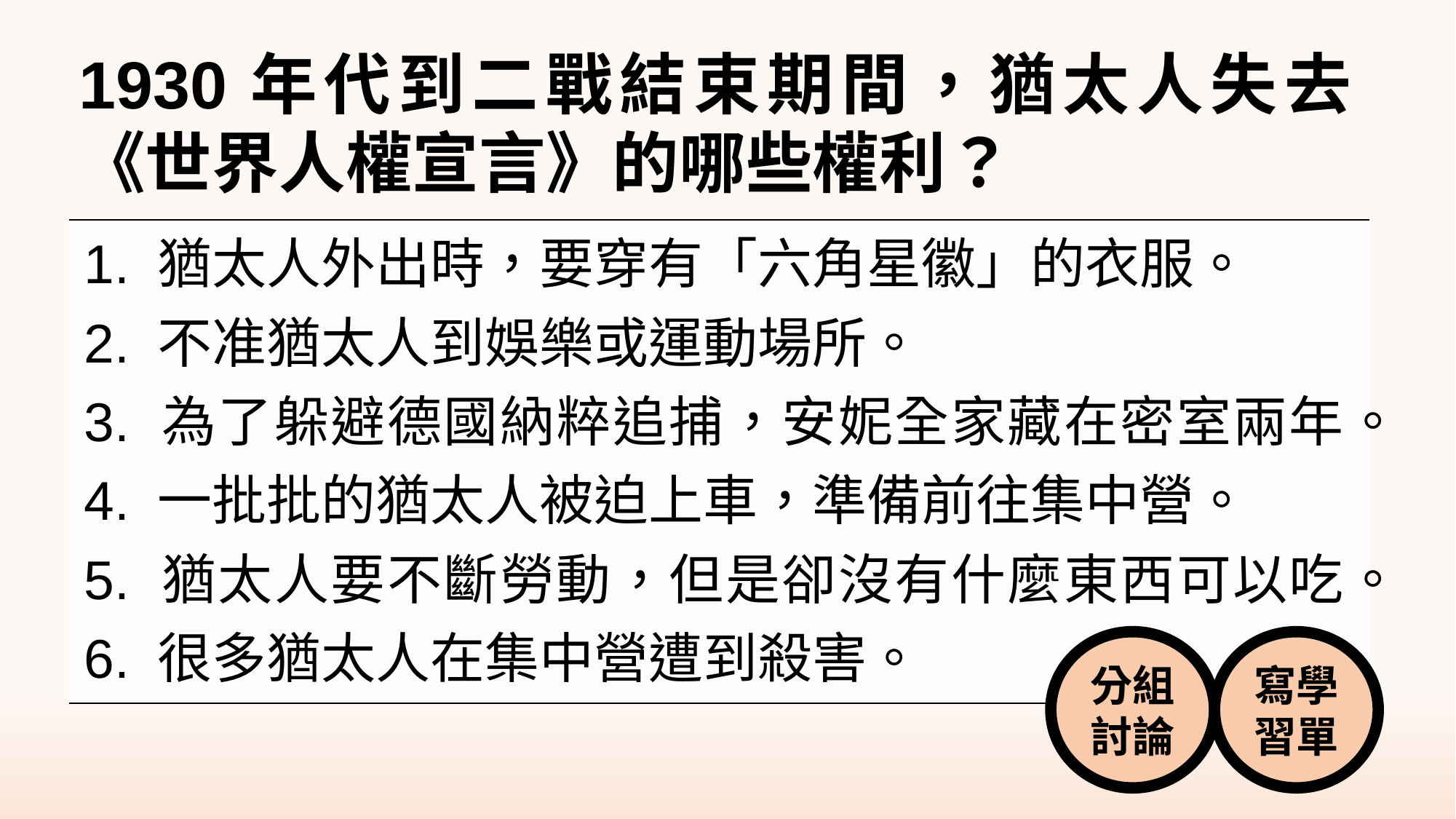

# 1930年代到二戰結束期間，猶太人失去《世界人權宣言》的哪些權利？
|  |
| --- |
1. 猶太人外出時，要穿有「六角星徽」的衣服。
2. 不准猶太人到娛樂或運動場所。
3. 為了躲避德國納粹追捕，安妮全家藏在密室兩年。
4. 一批批的猶太人被迫上車，準備前往集中營。
5. 猶太人要不斷勞動，但是卻沒有什麼東西可以吃。
6. 很多猶太人在集中營遭到殺害。
寫學習單
分組討論